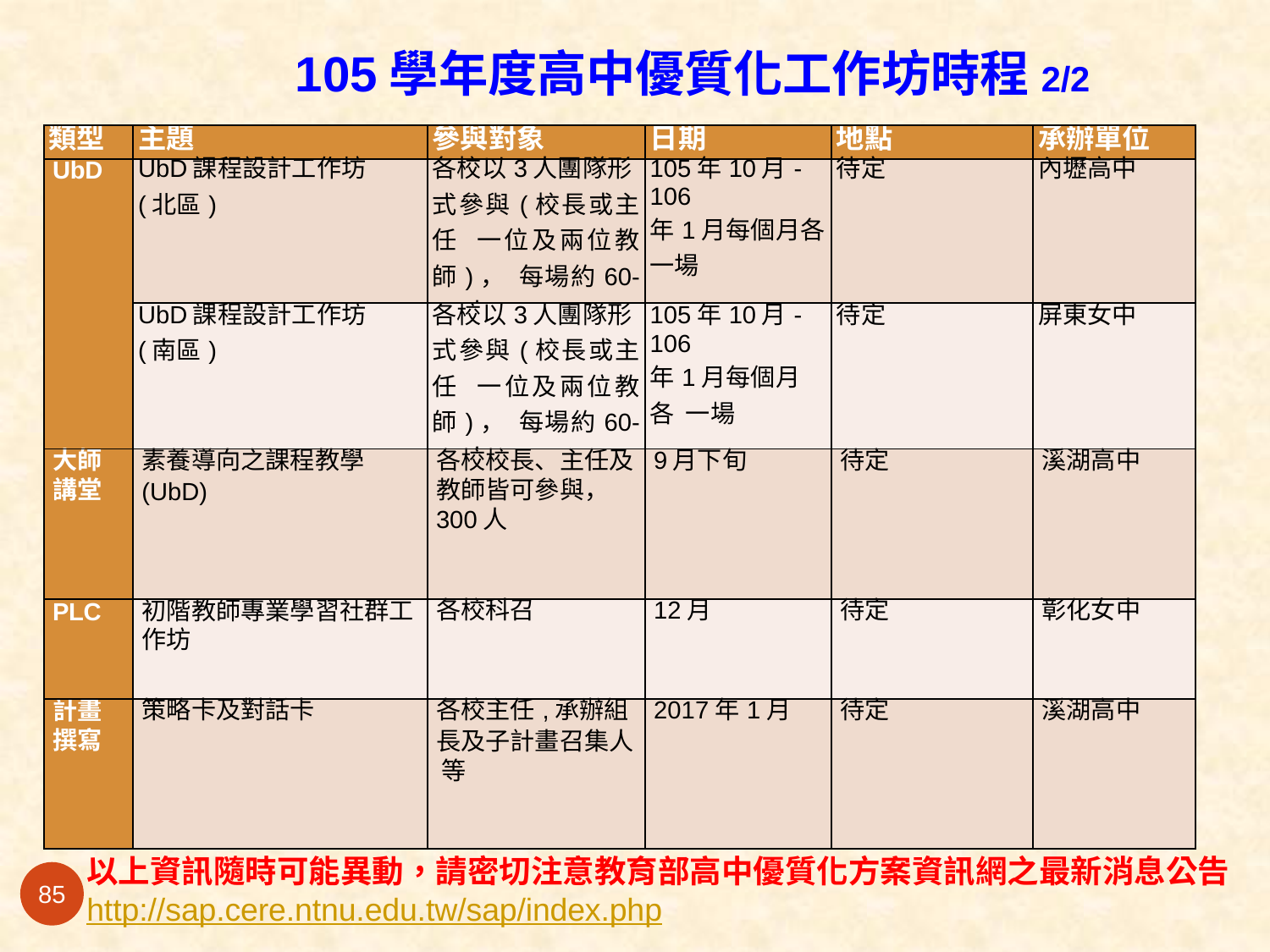

# 105學年度高中優質化工作坊時程2/2
| 類型 | 主題 | 參與對象 | 日期 | 地點 | 承辦單位 |
| --- | --- | --- | --- | --- | --- |
| UbD | UbD課程設計工作坊 (北區) | 各校以3人團隊形 式參與(校長或主任 一位及兩位教師)， 每場約60-80人 | 105年10月-106 年1月每個月各 一場 | 待定 | 內壢高中 |
|  | UbD課程設計工作坊 (南區) | 各校以3人團隊形 式參與(校長或主任 一位及兩位教師)， 每場約60-80人 | 105年10月-106 年1月每個月各 一場 | 待定 | 屏東女中 |
| 大師 講堂 | 素養導向之課程教學 (UbD) | 各校校長、主任及 教師皆可參與， 300人 | 9月下旬 | 待定 | 溪湖高中 |
| PLC | 初階教師專業學習社群工 作坊 | 各校科召 | 12月 | 待定 | 彰化女中 |
| 計畫 撰寫 | 策略卡及對話卡 | 各校主任,承辦組 長及子計畫召集人 等 | 2017年1月 | 待定 | 溪湖高中 |
以上資訊隨時可能異動，請密切注意教育部高中優質化方案資訊網之最新消息公告
http://sap.cere.ntnu.edu.tw/sap/index.php
85